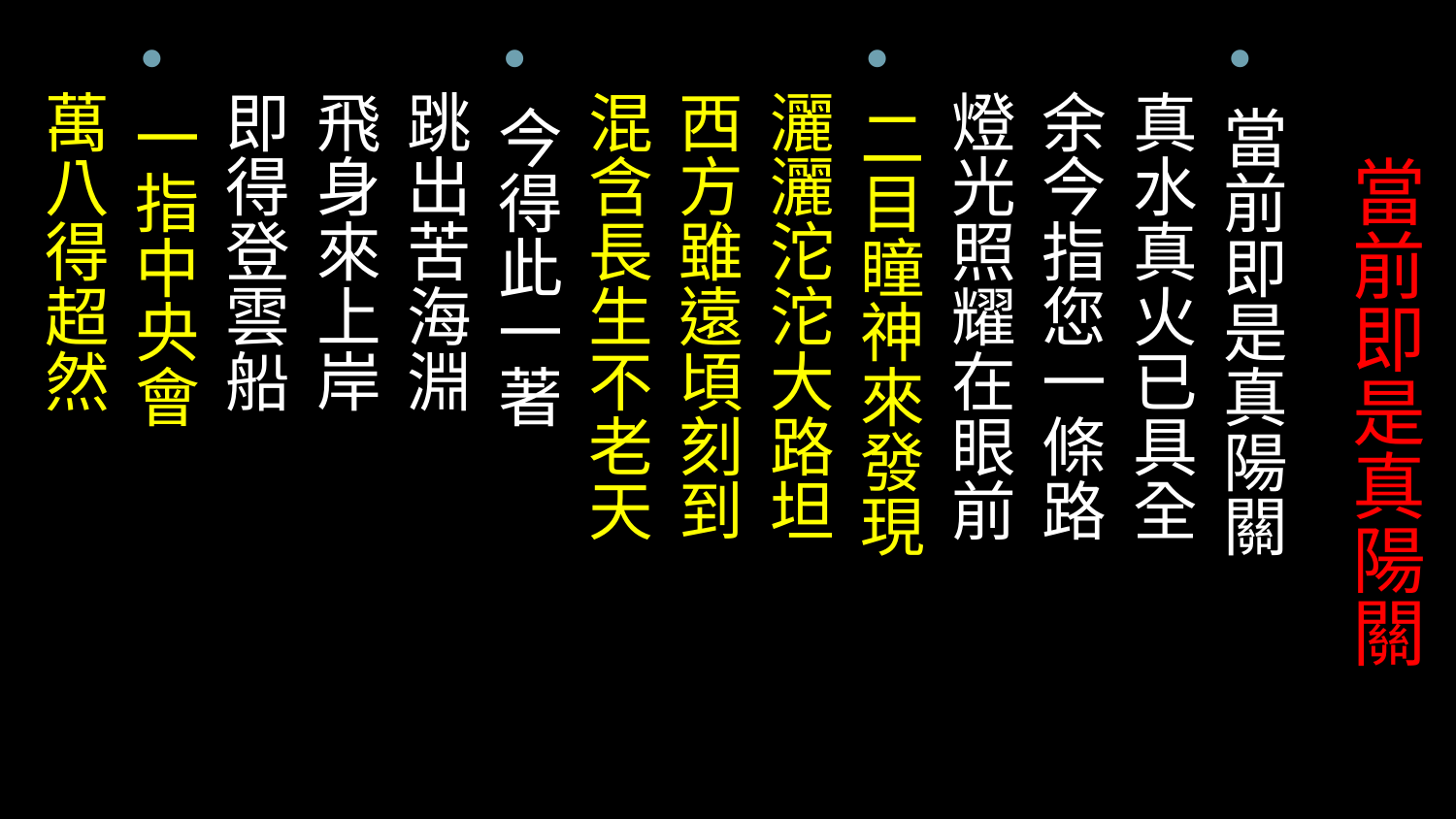

# 當前即是真陽關
當前即是真陽關
  真水真火已具全
  余今指您一條路
  燈光照耀在眼前
二目瞳神來發現
  灑灑沱沱大路坦
  西方雖遠頃刻到
  混含長生不老天
今得此一著
  跳出苦海淵
  飛身來上岸
  即得登雲船
一指中央會
  萬八得超然